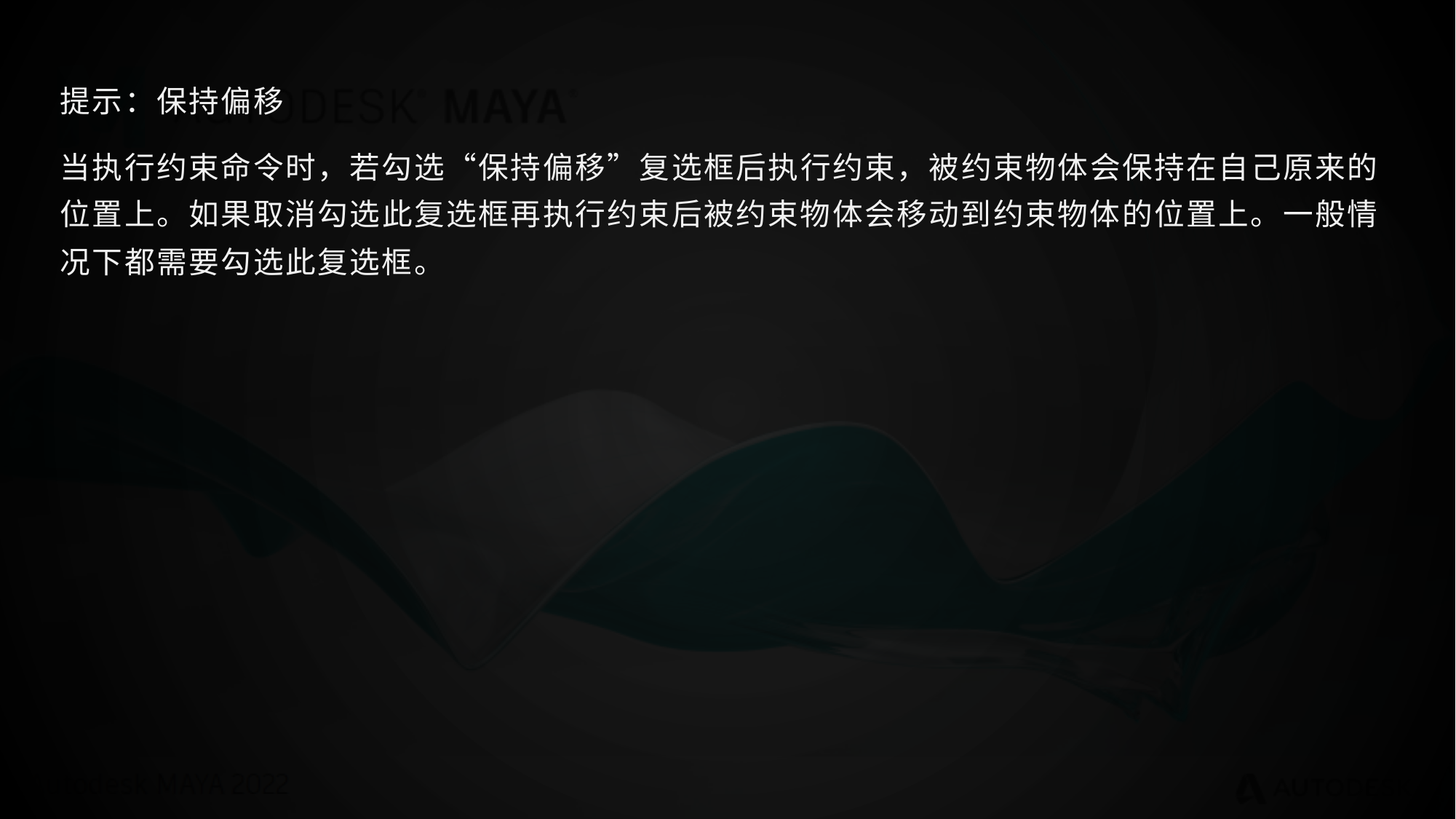

提示：保持偏移
当执行约束命令时，若勾选“保持偏移”复选框后执行约束，被约束物体会保持在自己原来的位置上。如果取消勾选此复选框再执行约束后被约束物体会移动到约束物体的位置上。一般情况下都需要勾选此复选框。